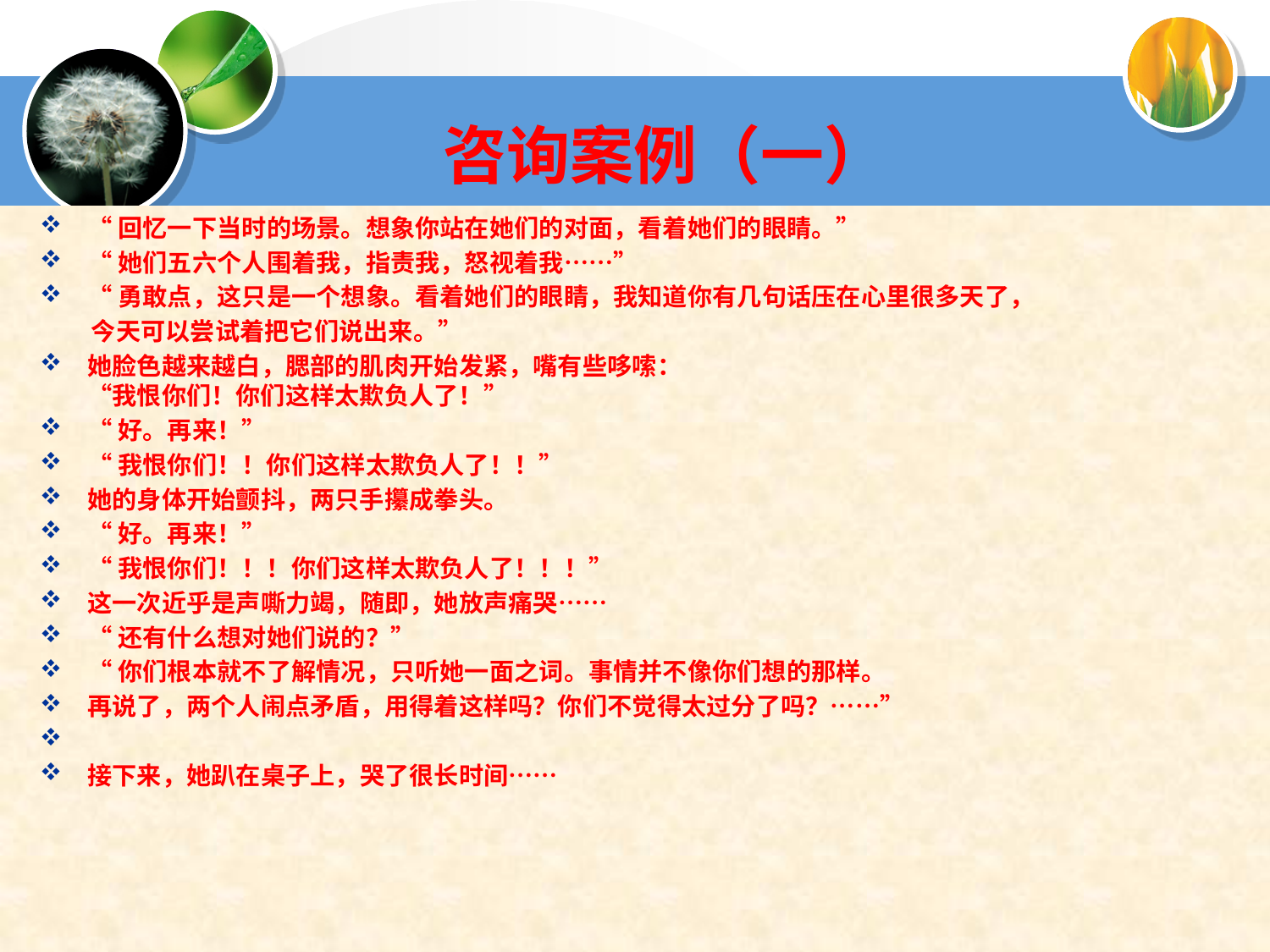

# 咨询案例（一）
“回忆一下当时的场景。想象你站在她们的对面，看着她们的眼睛。”
“她们五六个人围着我，指责我，怒视着我……”
“勇敢点，这只是一个想象。看着她们的眼睛，我知道你有几句话压在心里很多天了，
        今天可以尝试着把它们说出来。”
她脸色越来越白，腮部的肌肉开始发紧，嘴有些哆嗦：
“我恨你们！你们这样太欺负人了！”
“好。再来！”
“我恨你们！！你们这样太欺负人了！！”
她的身体开始颤抖，两只手攥成拳头。
“好。再来！”
“我恨你们！！！你们这样太欺负人了！！！”
这一次近乎是声嘶力竭，随即，她放声痛哭……
“还有什么想对她们说的？”
“你们根本就不了解情况，只听她一面之词。事情并不像你们想的那样。
再说了，两个人闹点矛盾，用得着这样吗？你们不觉得太过分了吗？……”

接下来，她趴在桌子上，哭了很长时间……